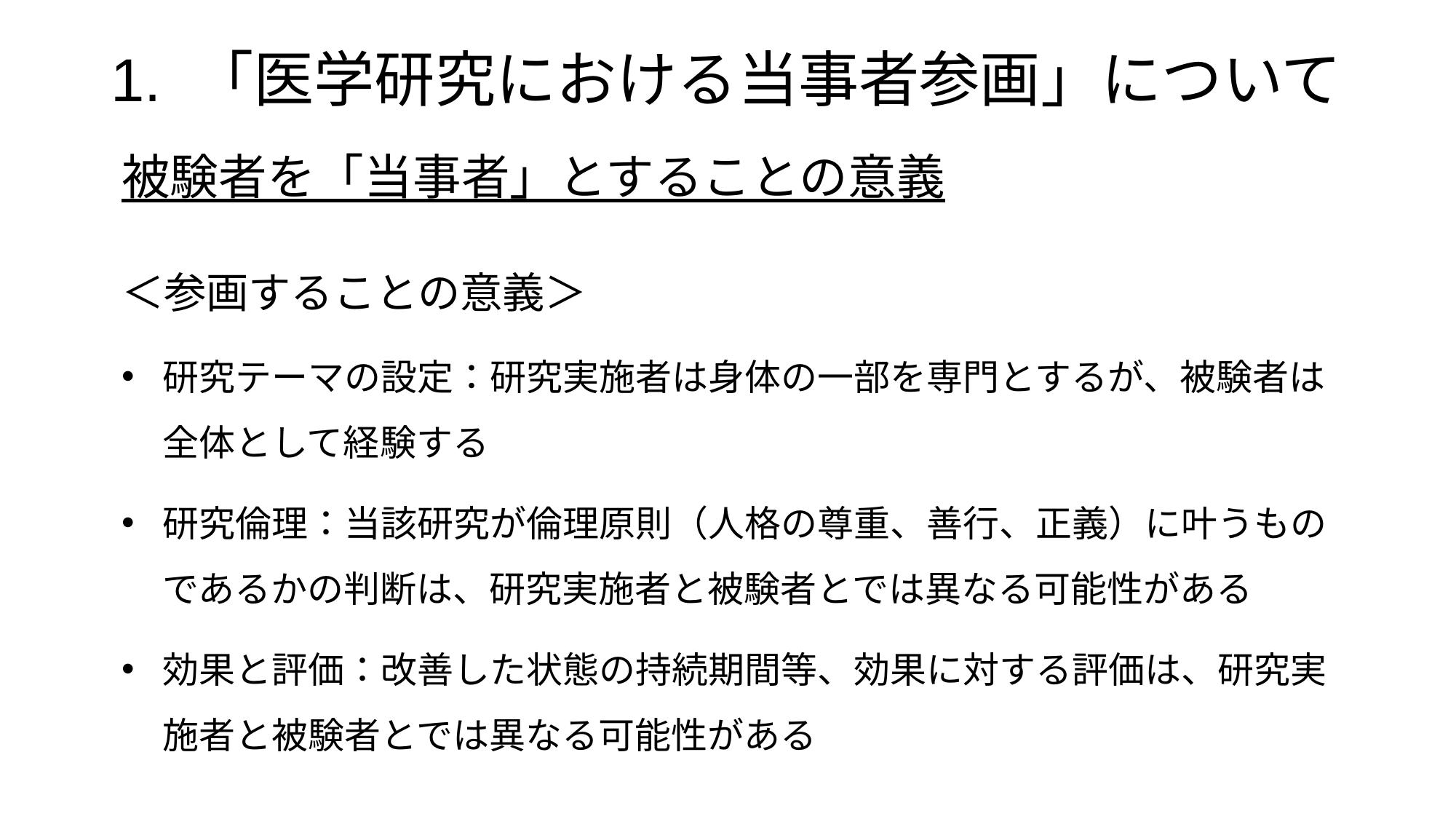

1. 「医学研究における当事者参画」について
被験者を「当事者」とすることの意義
＜参画することの意義＞
研究テーマの設定：研究実施者は身体の一部を専門とするが、被験者は全体として経験する
研究倫理：当該研究が倫理原則（人格の尊重、善行、正義）に叶うものであるかの判断は、研究実施者と被験者とでは異なる可能性がある
効果と評価：改善した状態の持続期間等、効果に対する評価は、研究実施者と被験者とでは異なる可能性がある

・「当事者」が、専門家による対象化への対抗言説だとするならば、被験者を「当事者」と言い換えることに、どのような意義を見出してか